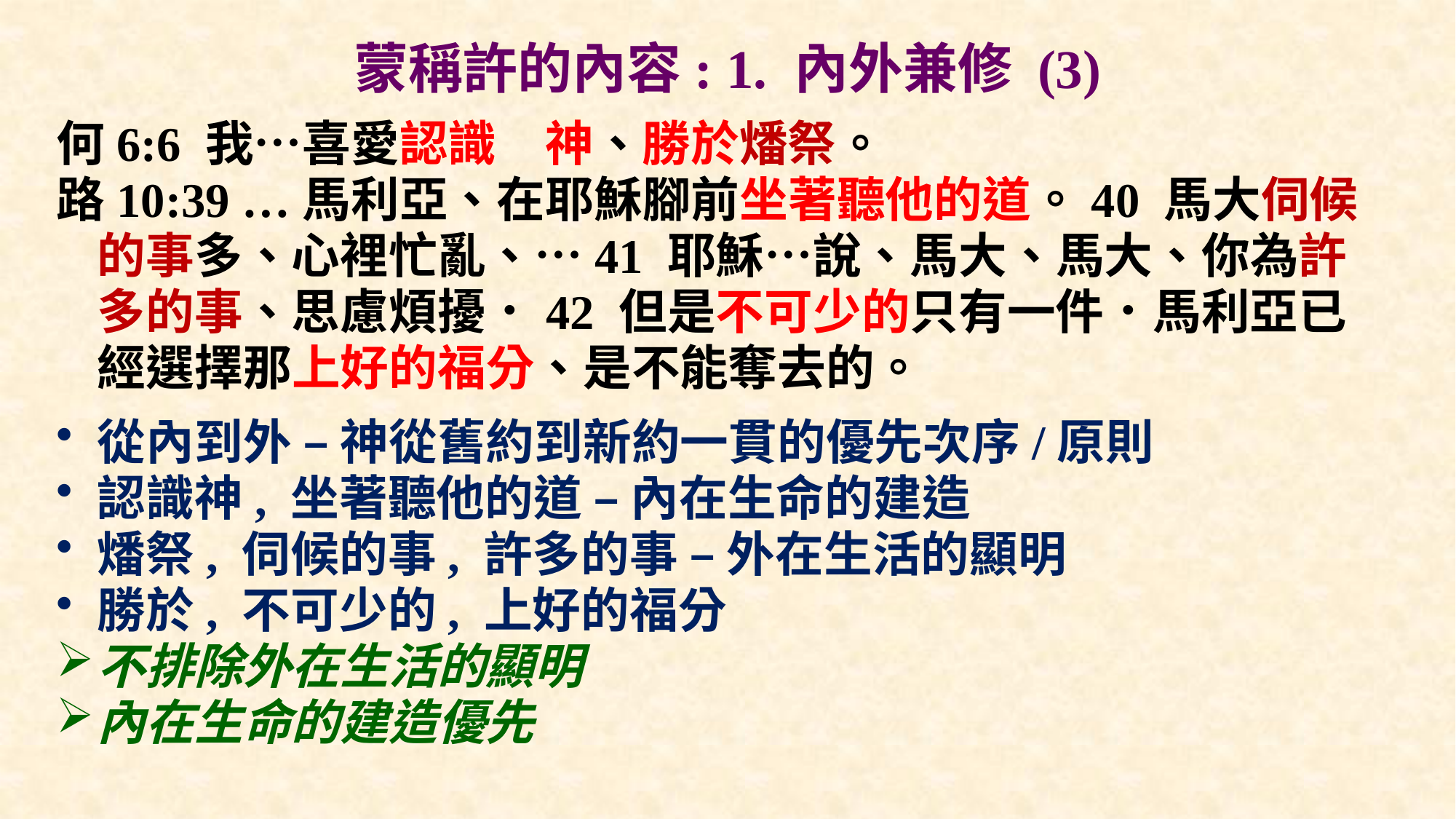

# 蒙稱許的內容: 1. 內外兼修 (3)
何6:6 我…喜愛認識　神、勝於燔祭。
路10:39 …馬利亞、在耶穌腳前坐著聽他的道。40 馬大伺候的事多、心裡忙亂、…41 耶穌…說、馬大、馬大、你為許多的事、思慮煩擾．42 但是不可少的只有一件．馬利亞已經選擇那上好的福分、是不能奪去的。
從內到外 – 神從舊約到新約一貫的優先次序/原則
認識神, 坐著聽他的道 – 內在生命的建造
燔祭, 伺候的事, 許多的事 – 外在生活的顯明
勝於, 不可少的, 上好的福分
不排除外在生活的顯明
內在生命的建造優先